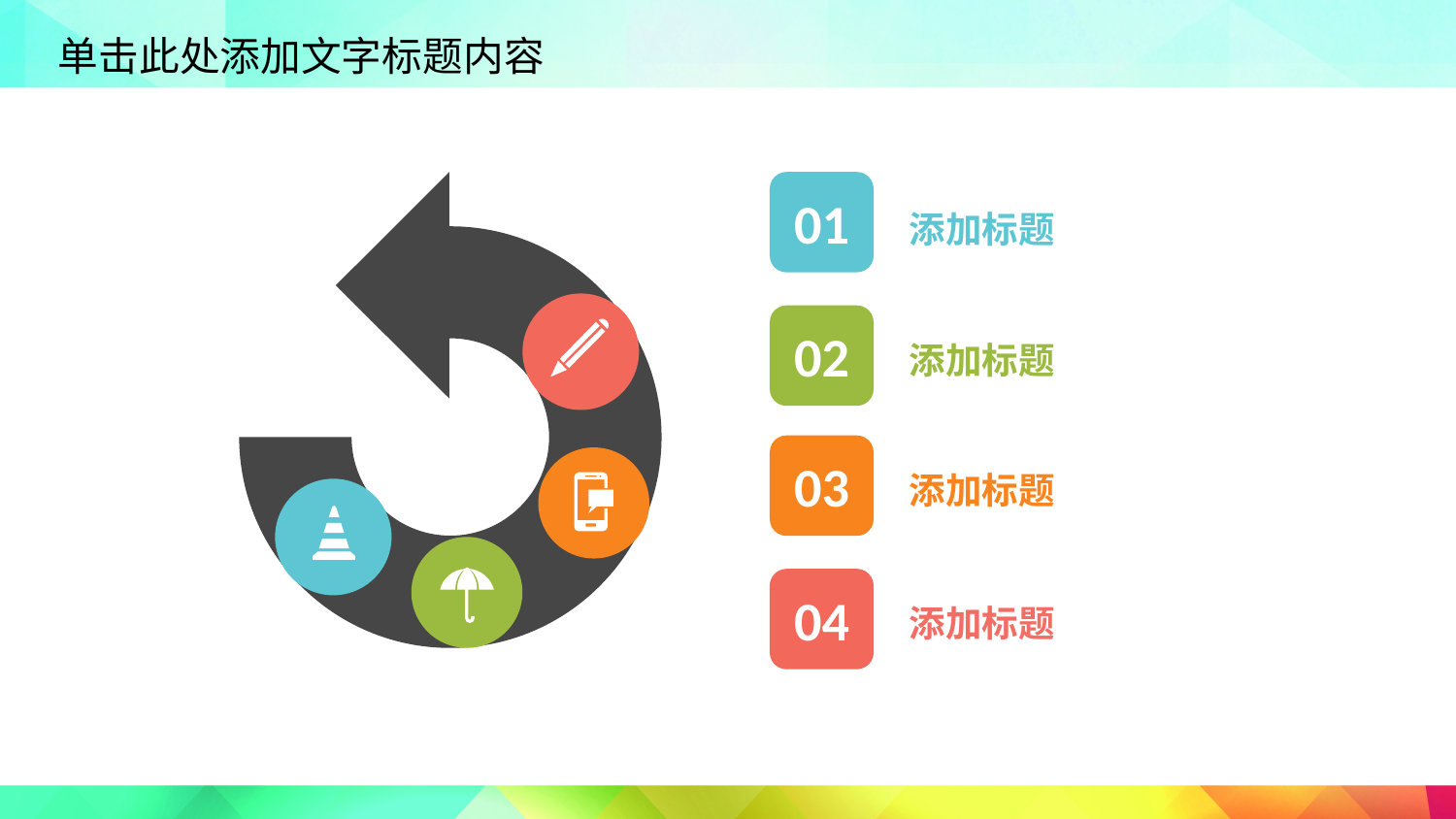

01
添加标题

02
添加标题
03
添加标题

04
添加标题